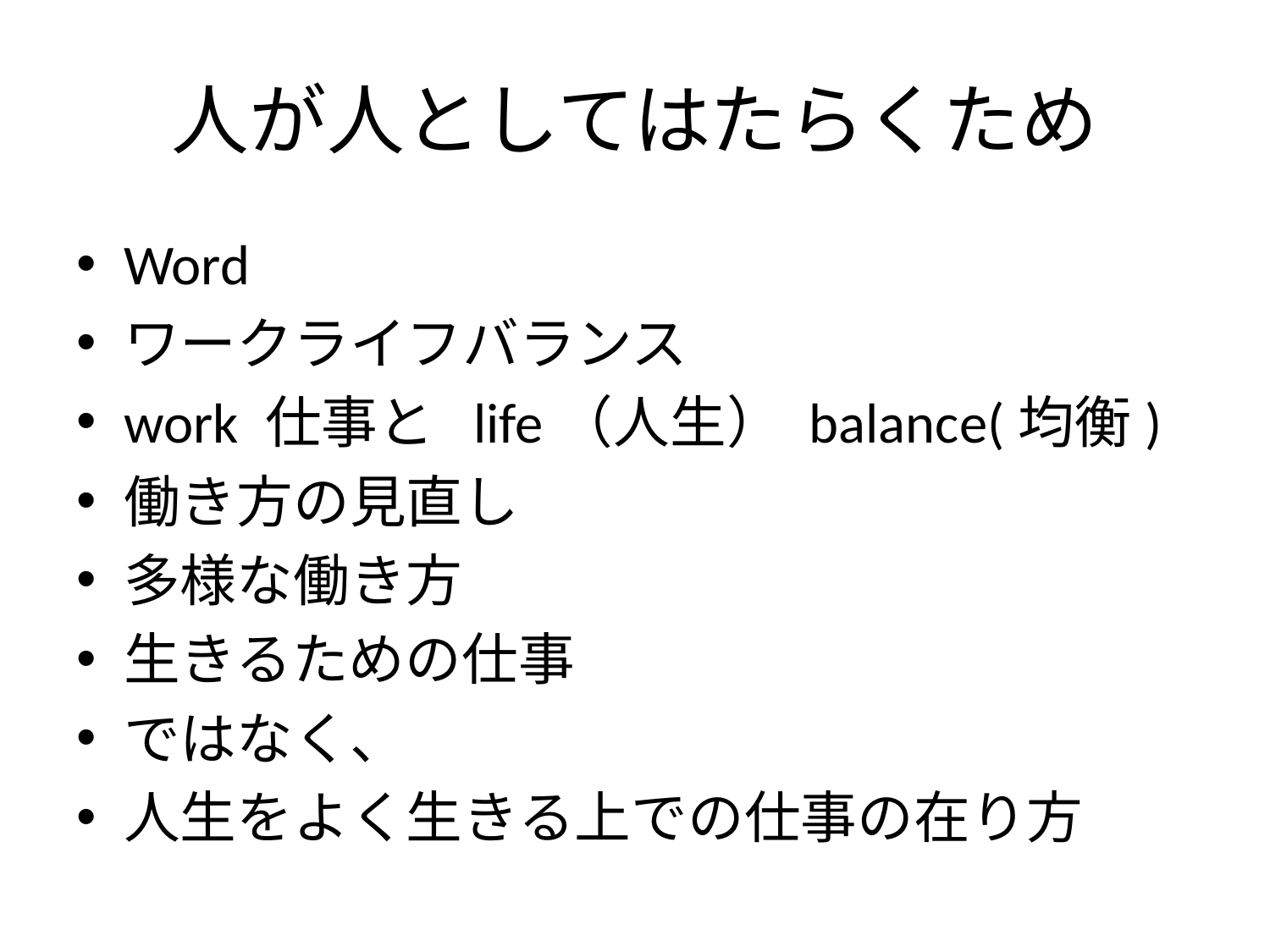

# 人が人としてはたらくため
Word
ワークライフバランス
work 仕事と  life（人生） balance(均衡)
働き方の見直し
多様な働き方
生きるための仕事
ではなく、
人生をよく生きる上での仕事の在り方